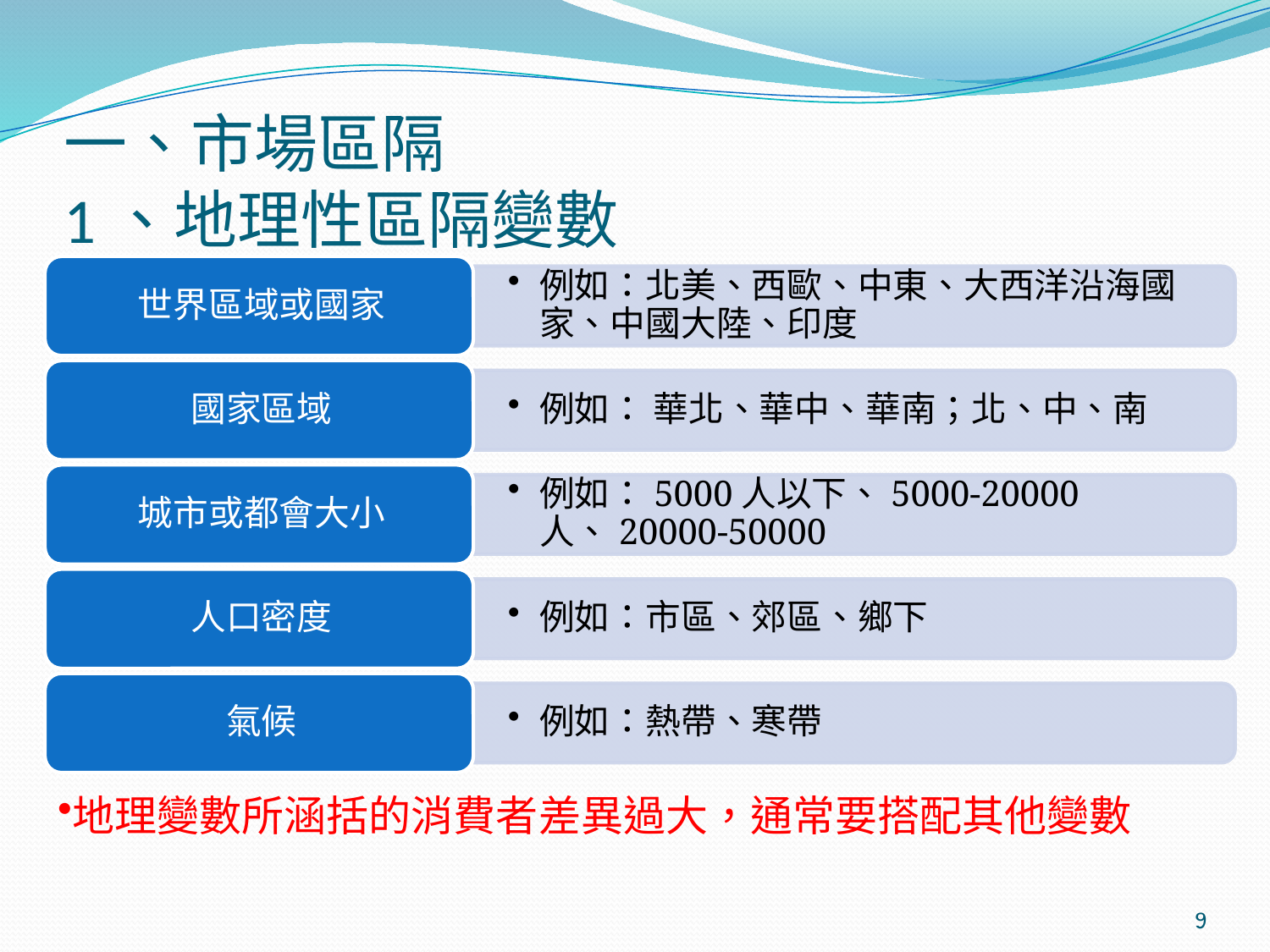

# 一、市場區隔 1、地理性區隔變數
例如：北美、西歐、中東、大西洋沿海國家、中國大陸、印度
世界區域或國家
例如： 華北、華中、華南；北、中、南
國家區域
例如：5000人以下、5000-20000人、20000-50000
城市或都會大小
例如：市區、郊區、鄉下
人口密度
例如：熱帶、寒帶
氣候
地理變數所涵括的消費者差異過大，通常要搭配其他變數
9